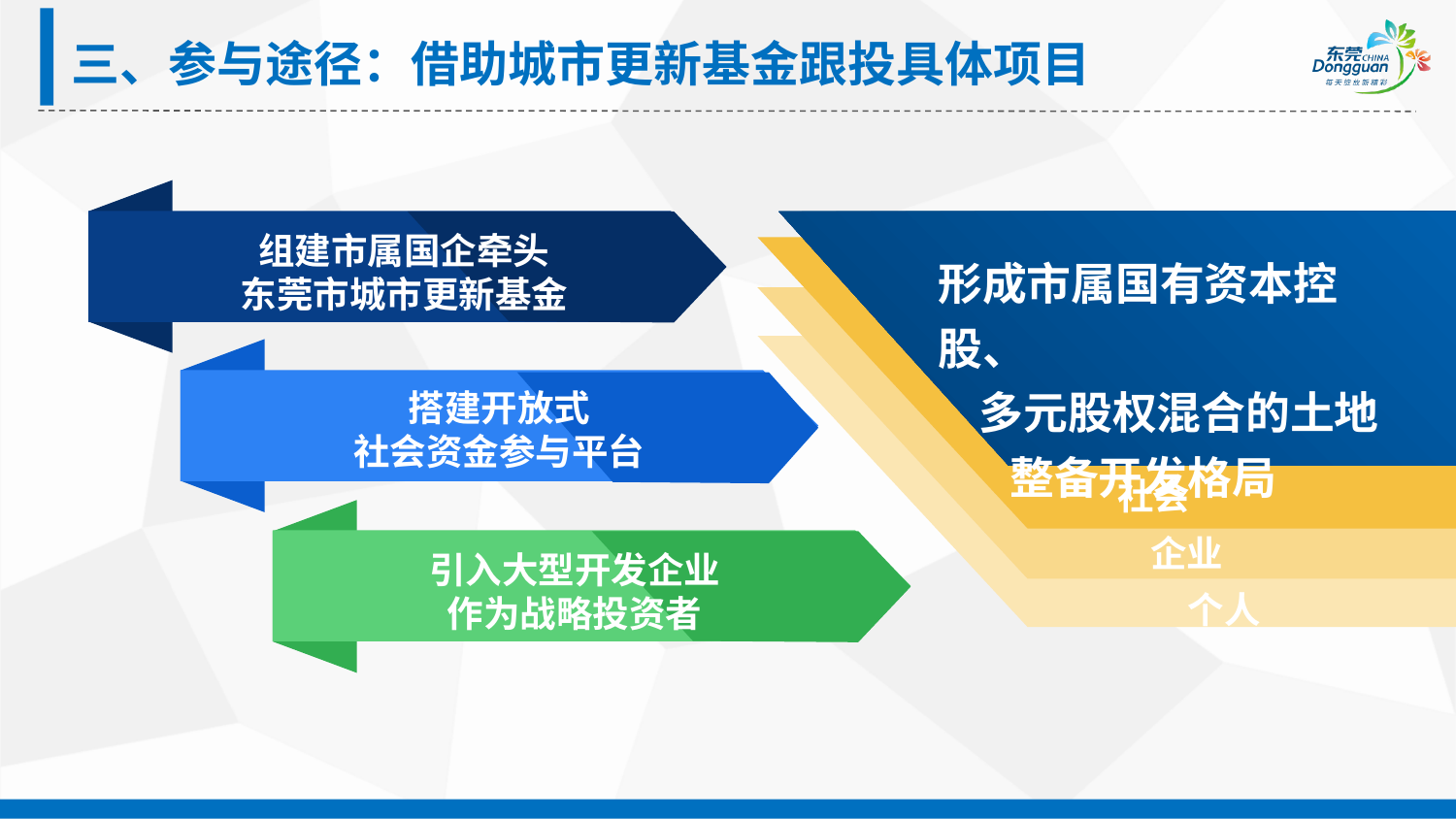

三、参与途径：借助城市更新基金跟投具体项目

组建市属国企牵头
东莞市城市更新基金

形成市属国有资本控股、
   多元股权混合的土地
      整备开发格局

社会

企业

搭建开放式
社会资金参与平台

引入大型开发企业
作为战略投资者
个人